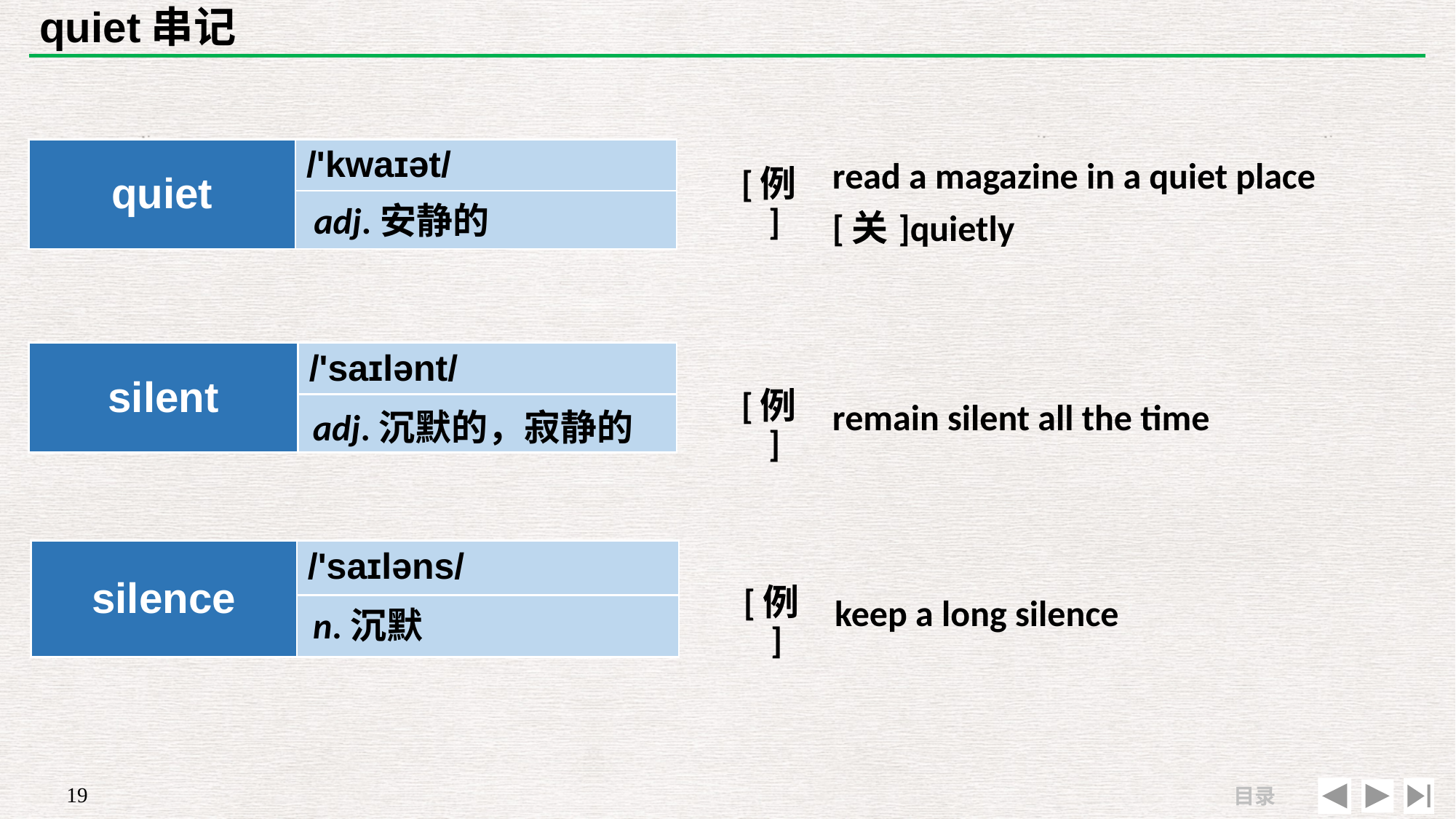

# quiet串记

|  |  |
| --- | --- |
| [例] | read a magazine in a quiet place　[关]quietly |
| quiet | /'kwaɪət/ |
| --- | --- |
|  |  |
adj.安静的
| silent | /'saɪlənt/ |
| --- | --- |
|  |  |
| [例] | remain silent all the time |
| --- | --- |
|  |  |
adj.沉默的，寂静的
|  |  |
| --- | --- |
| [例] | keep a long silence |
| silence | /'saɪləns/ |
| --- | --- |
|  |  |
n.沉默